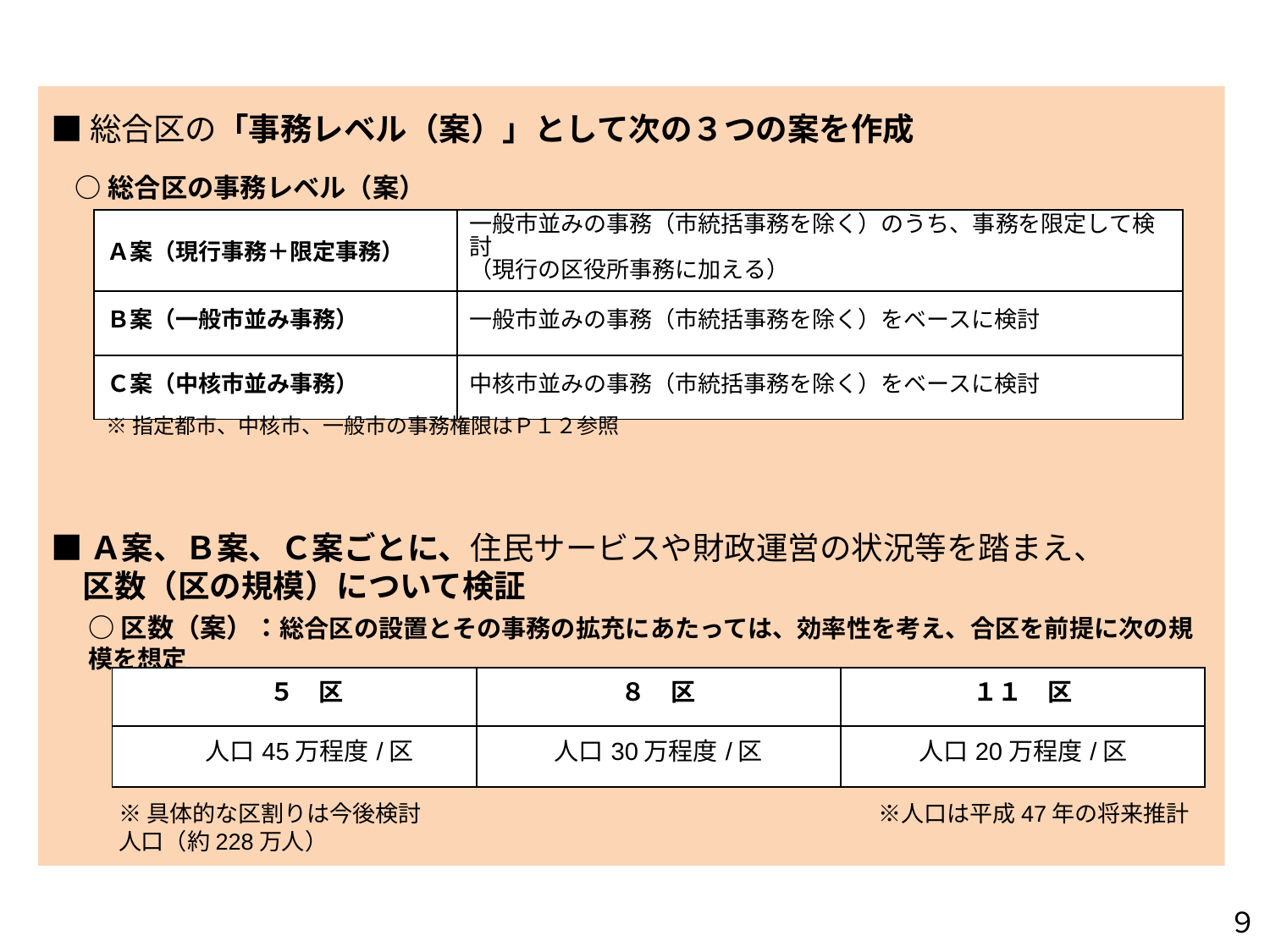

■総合区の「事務レベル（案）」として次の３つの案を作成

■Ａ案、Ｂ案、Ｃ案ごとに、住民サービスや財政運営の状況等を踏まえ、
　区数（区の規模）について検証

○総合区の事務レベル（案）
| Ａ案（現行事務＋限定事務） | 一般市並みの事務（市統括事務を除く）のうち、事務を限定して検討 （現行の区役所事務に加える） |
| --- | --- |
| Ｂ案（一般市並み事務） | 一般市並みの事務（市統括事務を除く）をベースに検討 |
| Ｃ案（中核市並み事務） | 中核市並みの事務（市統括事務を除く）をベースに検討 |
※指定都市、中核市、一般市の事務権限はＰ１２参照
○区数（案）：総合区の設置とその事務の拡充にあたっては、効率性を考え、合区を前提に次の規模を想定
| ５　区 | ８　区 | １１　区 |
| --- | --- | --- |
| 人口45万程度/区 | 人口30万程度/区 | 人口20万程度/区 |
※具体的な区割りは今後検討　　　　　　　　　　　　　　　　　　　　※人口は平成47年の将来推計人口（約228万人）
９